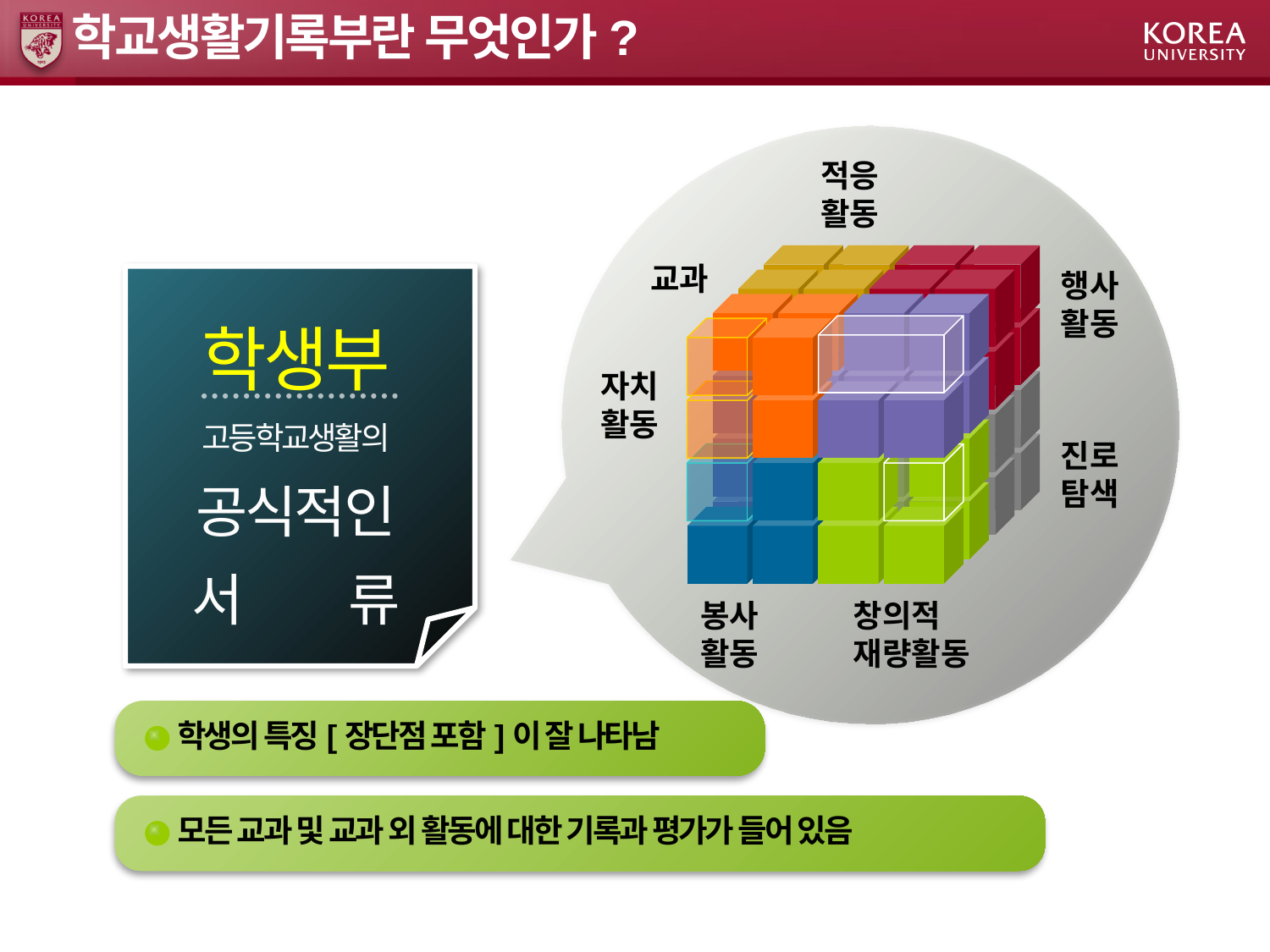

# 학교생활기록부란 무엇인가?

적응
활동

교과
행사
활동

학생부
고등학교생활의
공식적인
서　　류

자치
활동
진로
탐색
봉사
활동
창의적
재량활동

학생의 특징[장단점 포함]이 잘 나타남

모든 교과 및 교과 외 활동에 대한 기록과 평가가 들어 있음